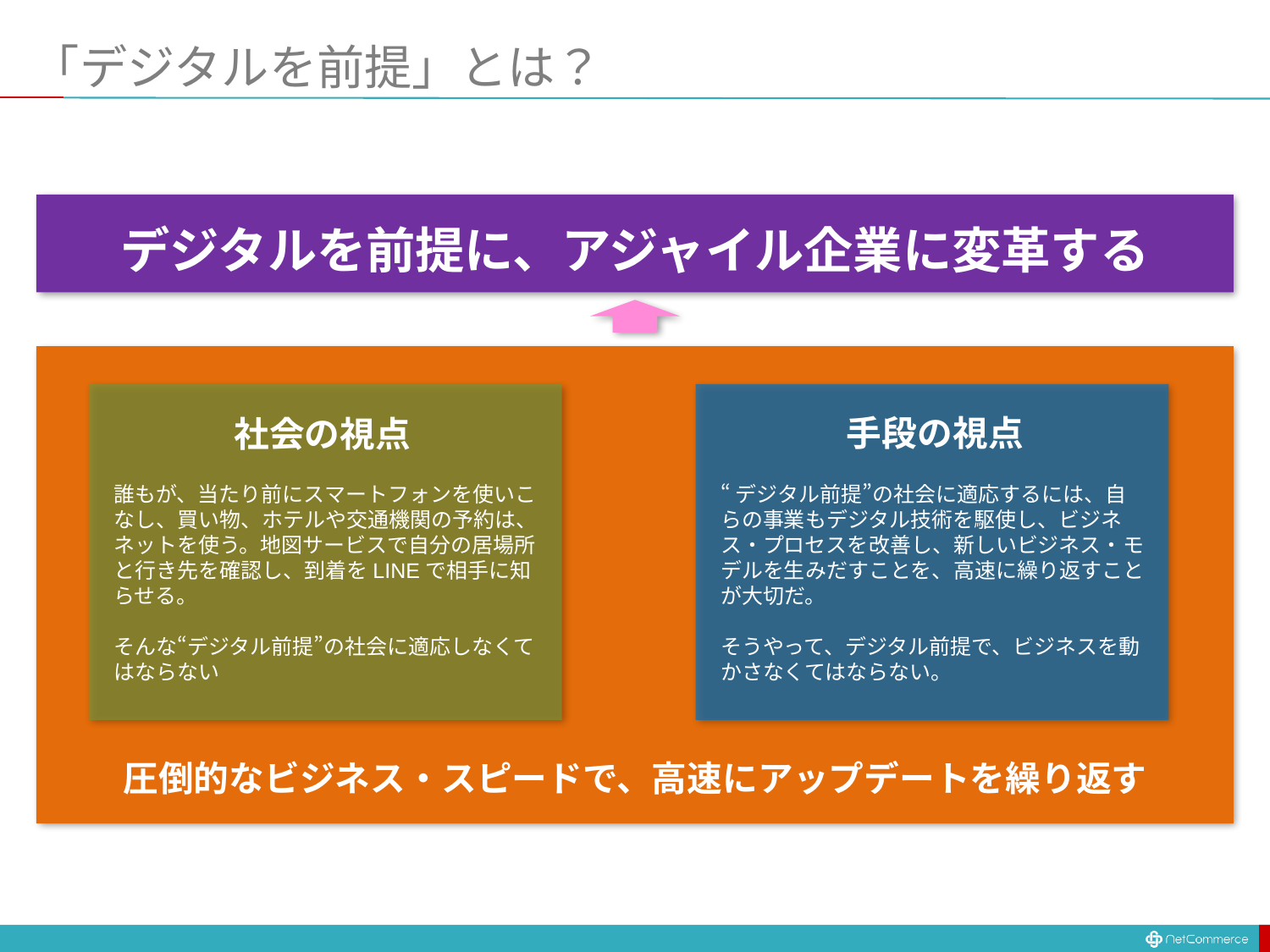

# 「デジタルを前提」とは？

デジタルを前提に、アジャイル企業に変革する

手段の視点
社会の視点
誰もが、当たり前にスマートフォンを使いこなし、買い物、ホテルや交通機関の予約は、ネットを使う。地図サービスで自分の居場所と行き先を確認し、到着をLINEで相手に知らせる。

そんな“デジタル前提”の社会に適応しなくてはならない
“デジタル前提”の社会に適応するには、自らの事業もデジタル技術を駆使し、ビジネス・プロセスを改善し、新しいビジネス・モデルを生みだすことを、高速に繰り返すことが大切だ。

そうやって、デジタル前提で、ビジネスを動かさなくてはならない。
圧倒的なビジネス・スピードで、高速にアップデートを繰り返す